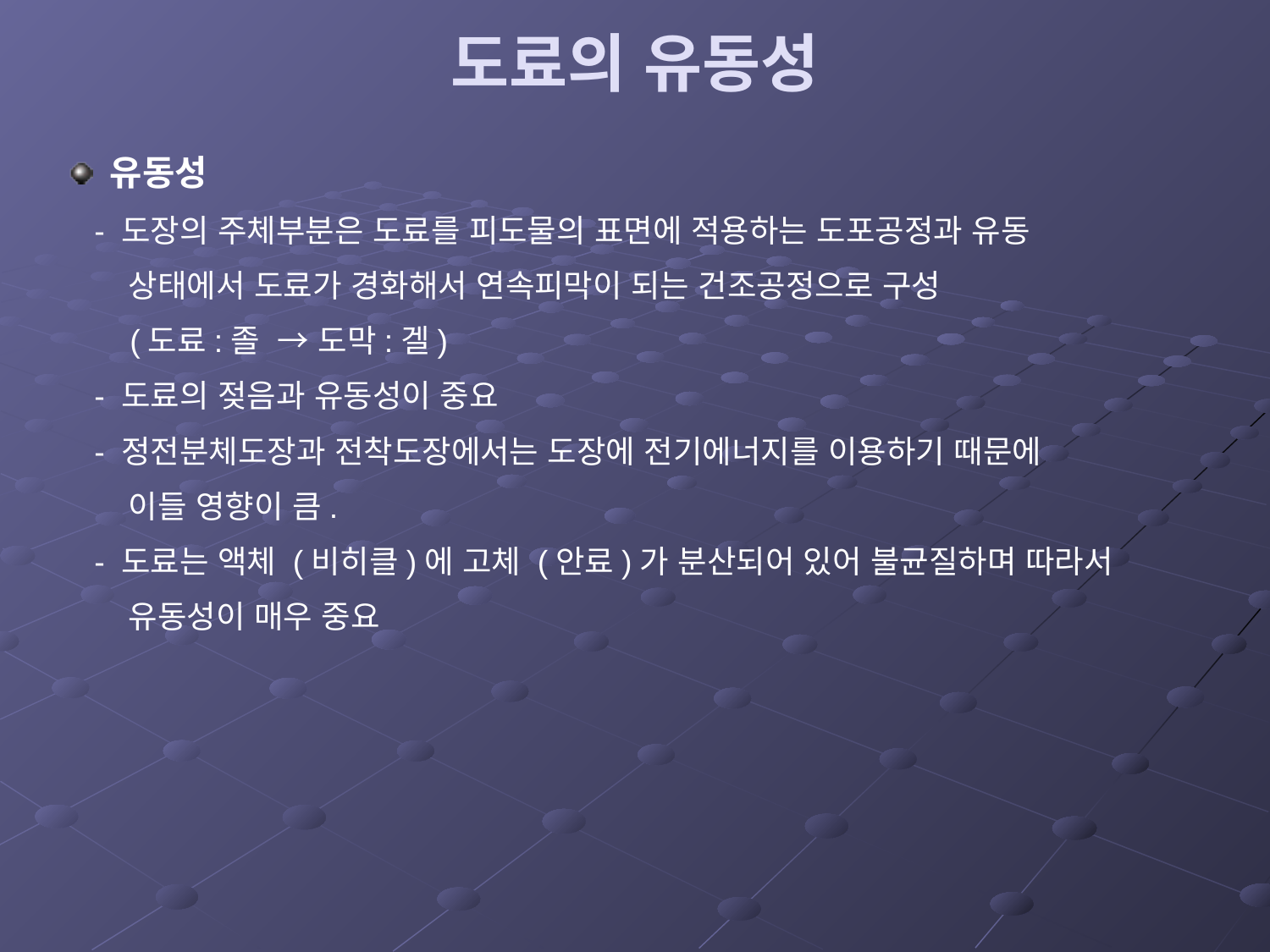

# 도료의 유동성
유동성
   - 도장의 주체부분은 도료를 피도물의 표면에 적용하는 도포공정과 유동
      상태에서 도료가 경화해서 연속피막이 되는 건조공정으로 구성
       (도료:졸  → 도막:겔)
   - 도료의 젖음과 유동성이 중요
   - 정전분체도장과 전착도장에서는 도장에 전기에너지를 이용하기 때문에
      이들 영향이 큼.
   - 도료는 액체 (비히클)에 고체 (안료)가 분산되어 있어 불균질하며 따라서
      유동성이 매우 중요